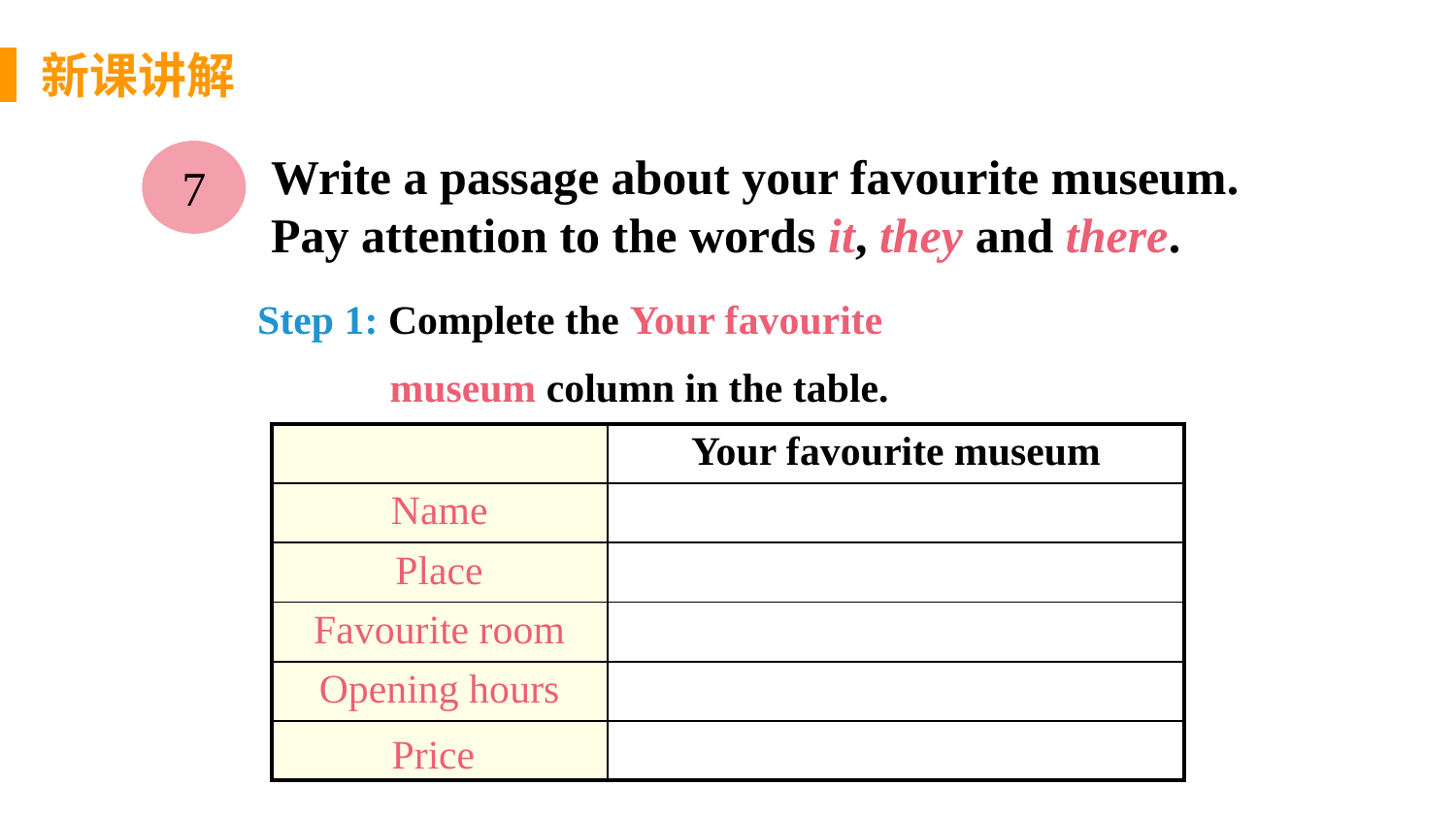

新课讲解

7
Write a passage about your favourite museum. Pay attention to the words it, they and there.
Step 1: Complete the Your favourite
             museum column in the table.
|  | Your favourite museum |
| --- | --- |
| Name |  |
| Place |  |
| Favourite room |  |
| Opening hours |  |
| Price |  |